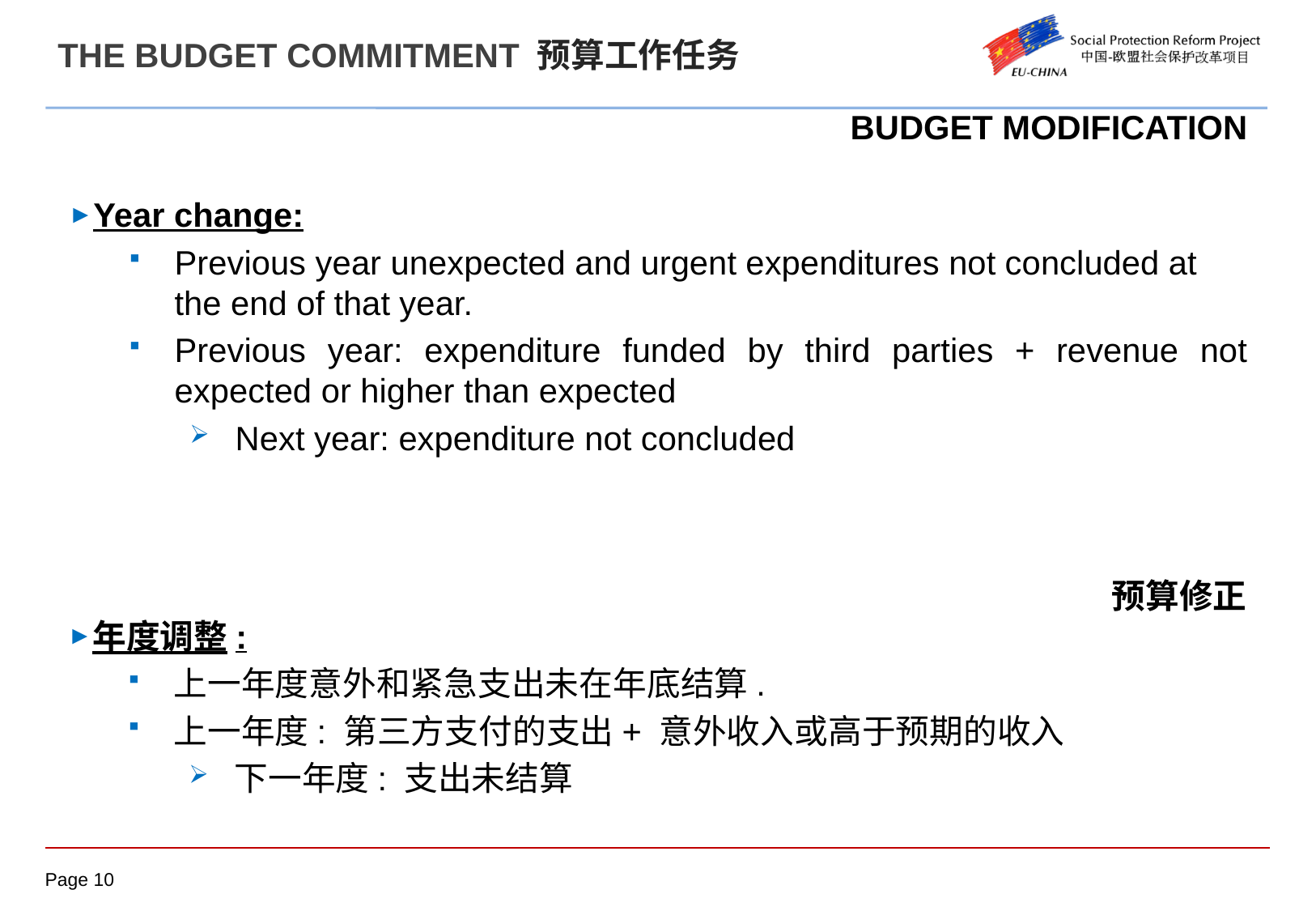

# THE BUDGET COMMITMENT 预算工作任务

BUDGET MODIFICATION

Year change:
Previous year unexpected and urgent expenditures not concluded at the end of that year.
Previous year: expenditure funded by third parties + revenue not expected or higher than expected
Next year: expenditure not concluded

预算修正
年度调整:
上一年度意外和紧急支出未在年底结算.
上一年度: 第三方支付的支出+ 意外收入或高于预期的收入
下一年度: 支出未结算